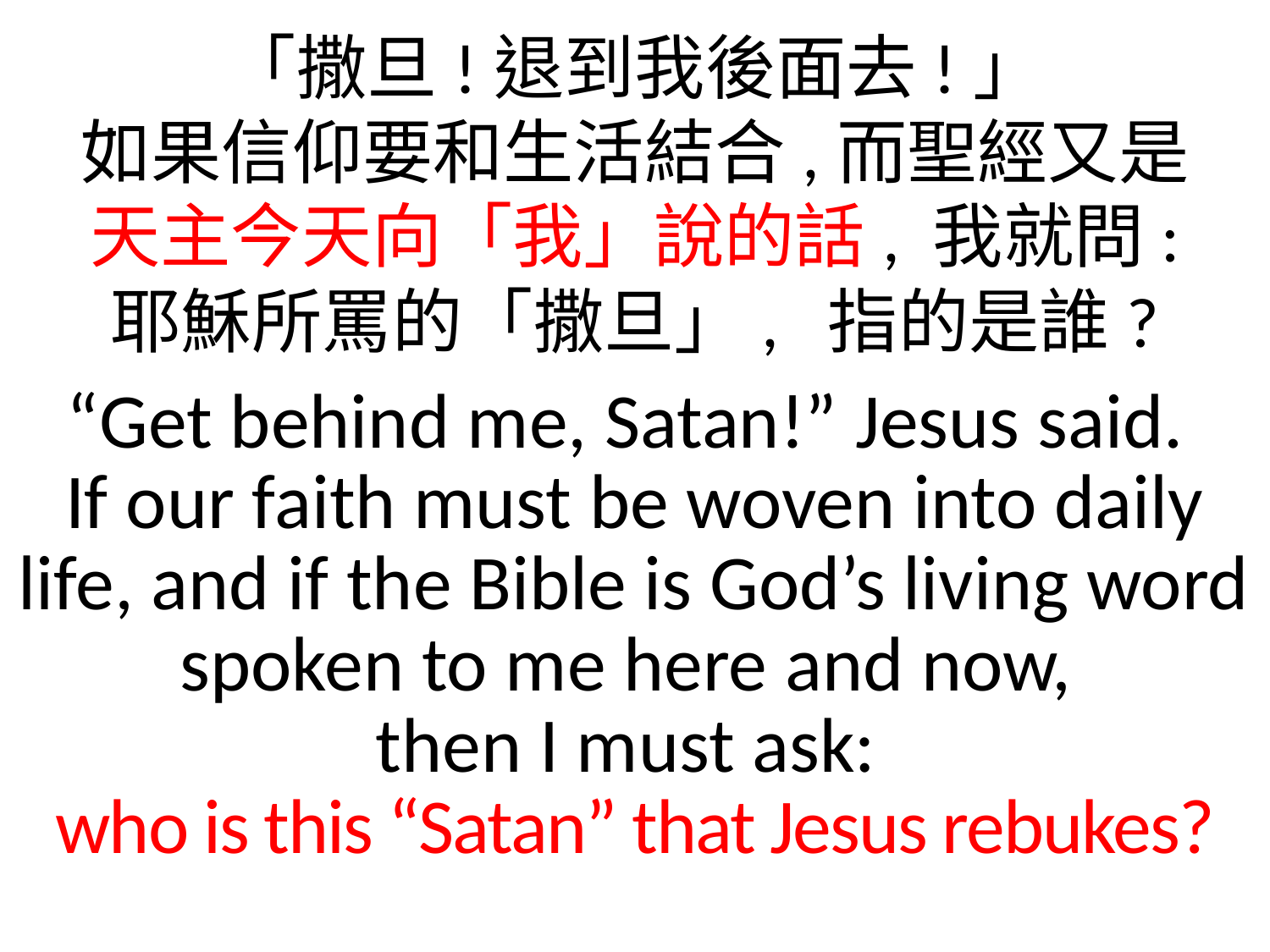

「撒旦!退到我後面去!」
如果信仰要和生活結合,而聖經又是
天主今天向「我」說的話, 我就問:
耶穌所罵的「撒旦」,  指的是誰?
“Get behind me, Satan!” Jesus said.
If our faith must be woven into daily life, and if the Bible is God’s living word spoken to me here and now,
then I must ask:
who is this “Satan” that Jesus rebukes?